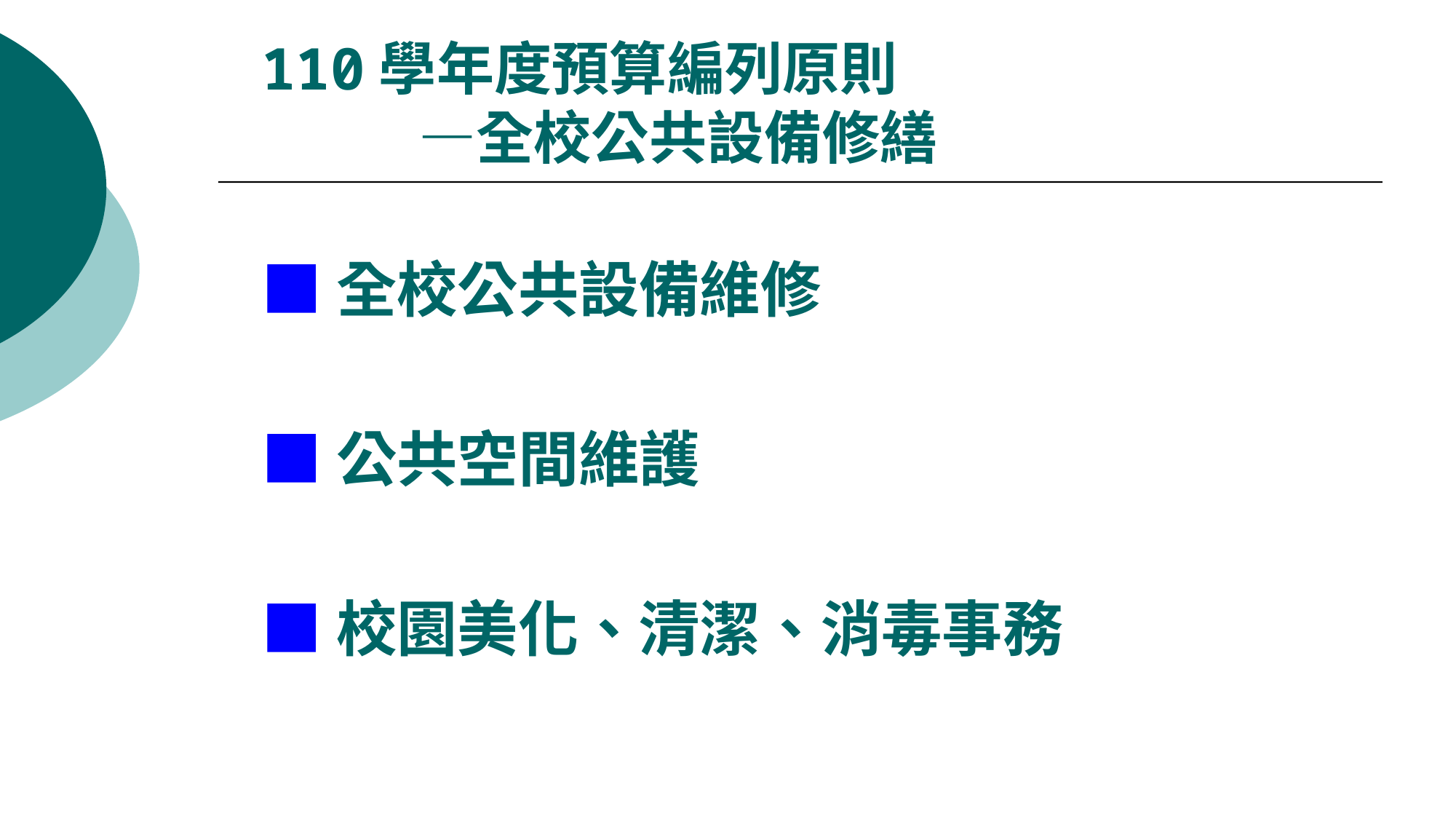

110學年度預算編列原則
            —全校公共設備修繕
■全校公共設備維修

■公共空間維護

■校園美化、清潔、消毒事務